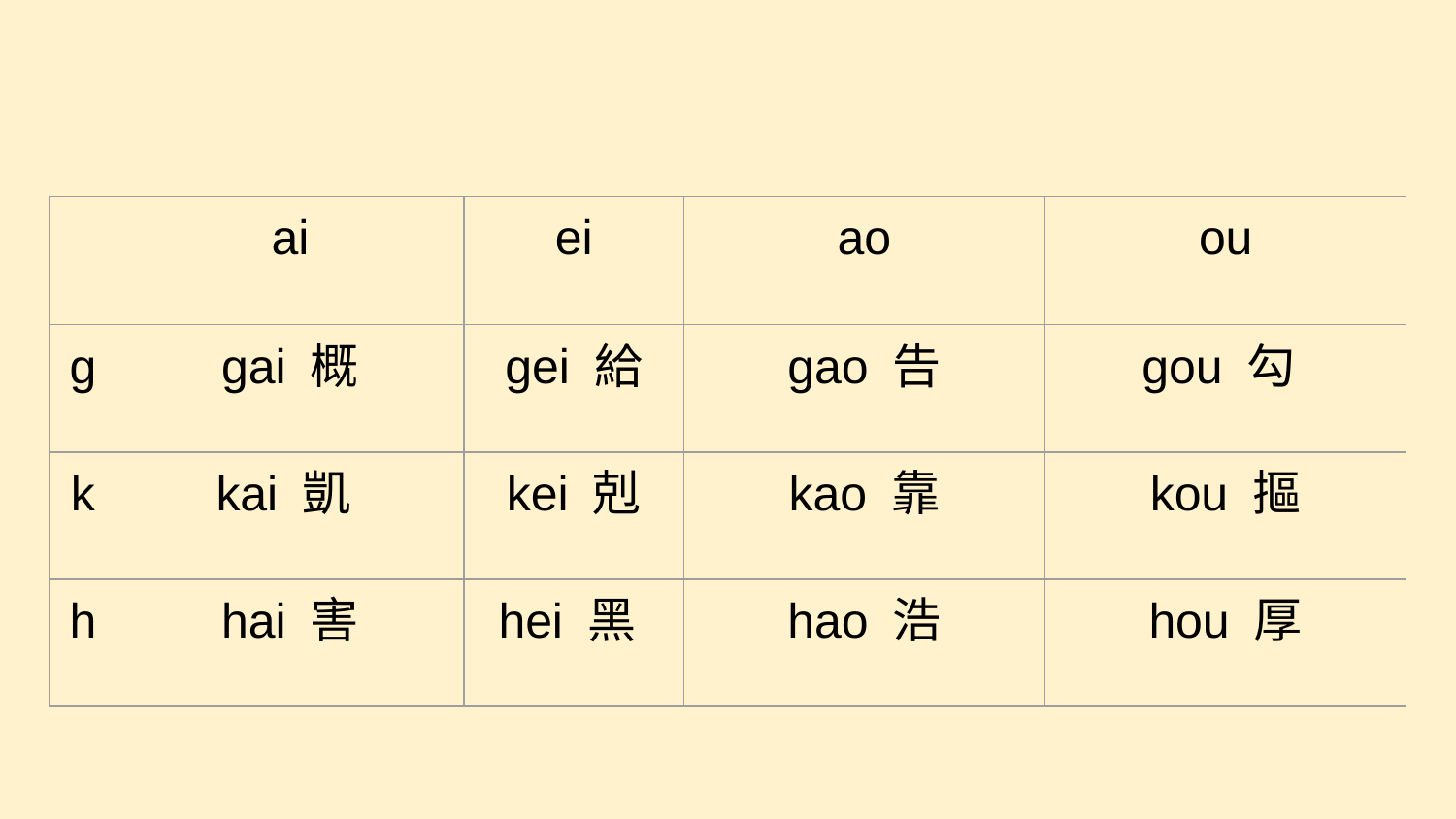

#
|  | ai | ei | ao | ou |
| --- | --- | --- | --- | --- |
| g | gai 概 | gei 給 | gao 告 | gou 勾 |
| k | kai 凱 | kei 剋 | kao 靠 | kou 摳 |
| h | hai 害 | hei 黑 | hao 浩 | hou 厚 |